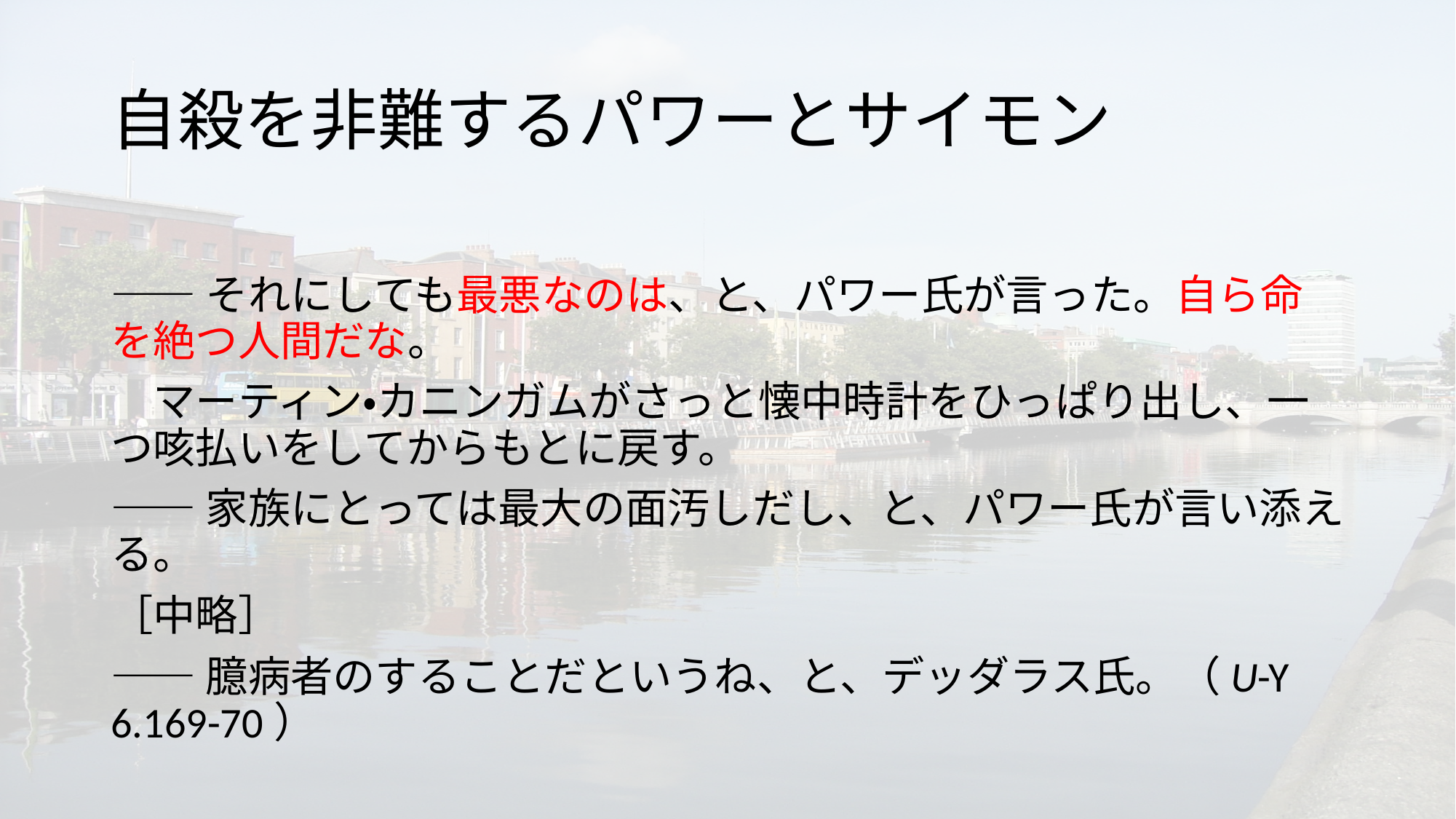

# 自殺を非難するパワーとサイモン
――それにしても最悪なのは、と、パワー氏が言った。自ら命を絶つ人間だな。
　マーティン・カニンガムがさっと懐中時計をひっぱり出し、一つ咳払いをしてからもとに戻す。
――家族にとっては最大の面汚しだし、と、パワー氏が言い添える。
［中略］
――臆病者のすることだというね、と、デッダラス氏。（U-Y 6.169-70）